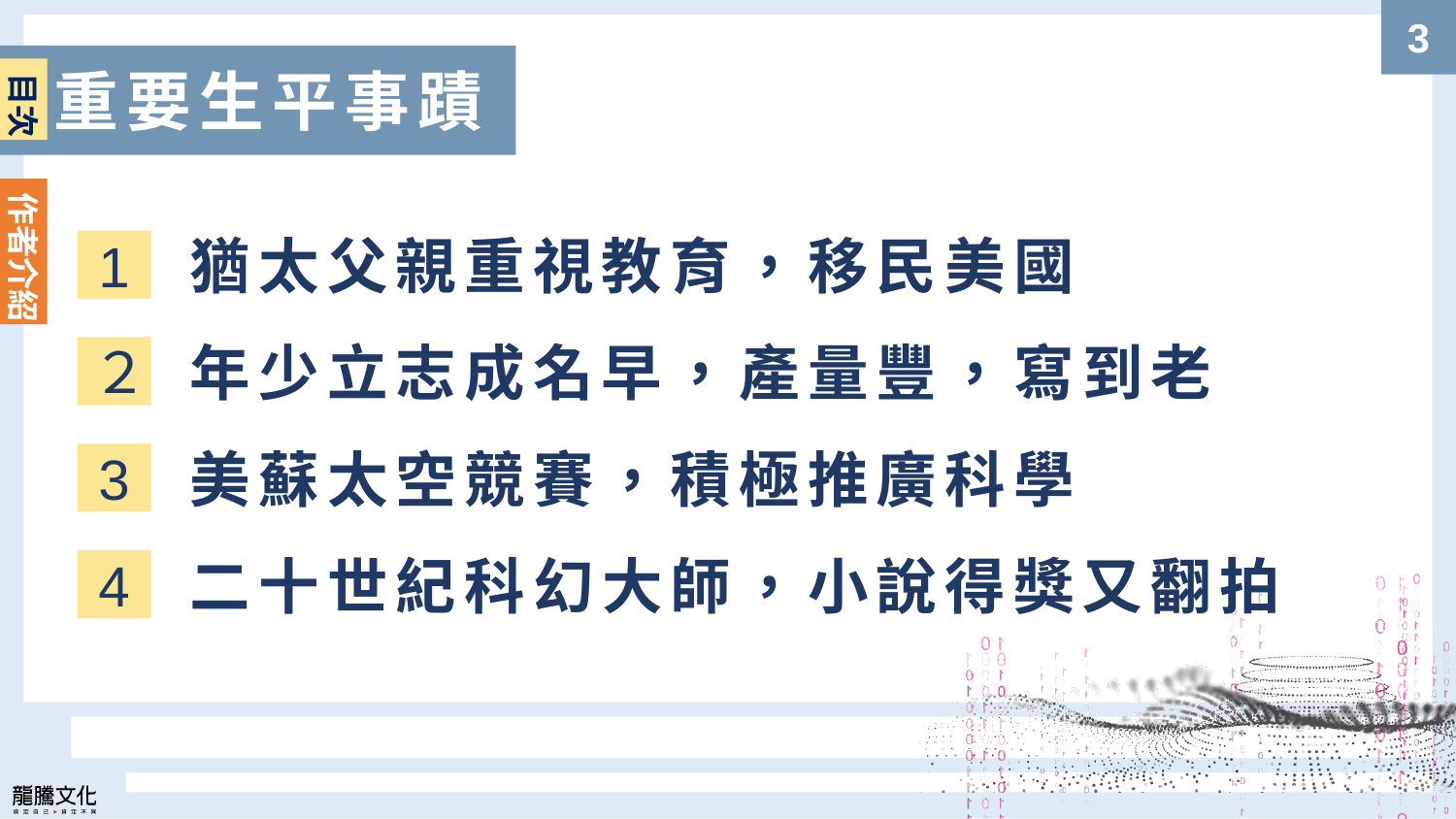

3
目次

重要生平事蹟
目次
作者介紹
猶太父親重視教育，移民美國

1
年少立志成名早，產量豐，寫到老

２
美蘇太空競賽，積極推廣科學

3
二十世紀科幻大師，小說得獎又翻拍

4